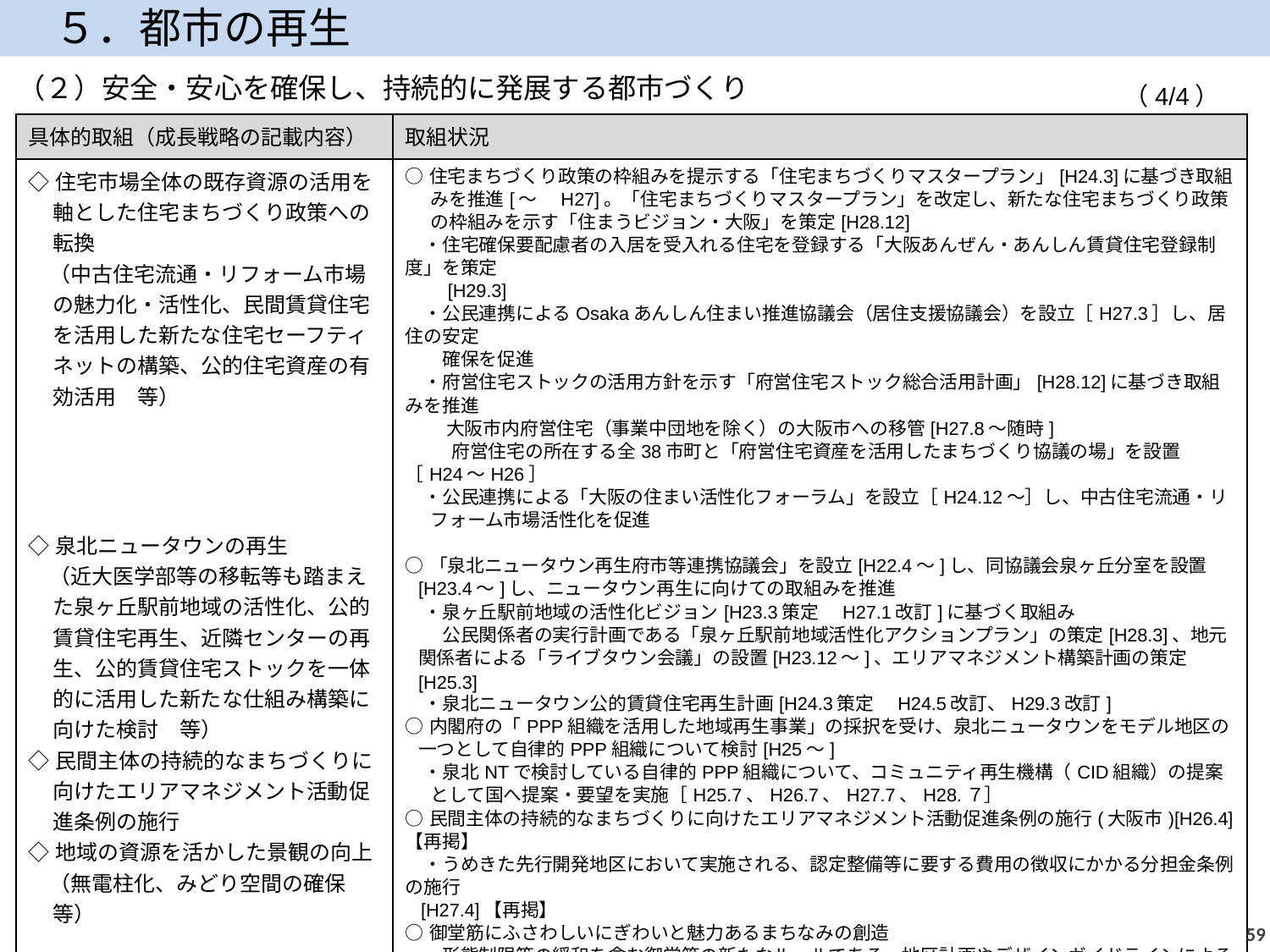

５．都市の再生
（２）安全・安心を確保し、持続的に発展する都市づくり
（4/4）
| 具体的取組（成長戦略の記載内容） | 取組状況 |
| --- | --- |
| ◇住宅市場全体の既存資源の活用を軸とした住宅まちづくり政策への転換 　（中古住宅流通・リフォーム市場の魅力化・活性化、民間賃貸住宅を活用した新たな住宅セーフティネットの構築、公的住宅資産の有効活用　等） ◇泉北ニュータウンの再生 　（近大医学部等の移転等も踏まえた泉ヶ丘駅前地域の活性化、公的賃貸住宅再生、近隣センターの再生、公的賃貸住宅ストックを一体的に活用した新たな仕組み構築に向けた検討　等） ◇民間主体の持続的なまちづくりに向けたエリアマネジメント活動促進条例の施行 ◇地域の資源を活かした景観の向上 　（無電柱化、みどり空間の確保　等） | ○住宅まちづくり政策の枠組みを提示する「住宅まちづくりマスタープラン」[H24.3]に基づき取組みを推進[～　H27]。「住宅まちづくりマスタープラン」を改定し、新たな住宅まちづくり政策の枠組みを示す「住まうビジョン・大阪」を策定[H28.12] 　・住宅確保要配慮者の入居を受入れる住宅を登録する「大阪あんぜん・あんしん賃貸住宅登録制度」を策定　 　　[H29.3] 　・公民連携によるOsakaあんしん住まい推進協議会（居住支援協議会）を設立［H27.3］し、居住の安定 　　確保を促進 　・府営住宅ストックの活用方針を示す「府営住宅ストック総合活用計画」[H28.12]に基づき取組みを推進 　　 大阪市内府営住宅（事業中団地を除く）の大阪市への移管[H27.8～随時] 　　府営住宅の所在する全38市町と「府営住宅資産を活用したまちづくり協議の場」を設置［H24～H26］ 　・公民連携による「大阪の住まい活性化フォーラム」を設立［H24.12～］し、中古住宅流通・リフォーム市場活性化を促進　　　　　 ○「泉北ニュータウン再生府市等連携協議会」を設立[H22.4～]し、同協議会泉ヶ丘分室を設置[H23.4～]し、ニュータウン再生に向けての取組みを推進 　・泉ヶ丘駅前地域の活性化ビジョン[H23.3策定　H27.1改訂]に基づく取組み 　　公民関係者の実行計画である「泉ヶ丘駅前地域活性化アクションプラン」の策定[H28.3]、地元関係者による「ライブタウン会議」の設置[H23.12～]、エリアマネジメント構築計画の策定[H25.3] 　・泉北ニュータウン公的賃貸住宅再生計画[H24.3策定　H24.5改訂、H29.3改訂] ○内閣府の「PPP組織を活用した地域再生事業」の採択を受け、泉北ニュータウンをモデル地区の一つとして自律的PPP組織について検討[H25～] 　・泉北NTで検討している自律的PPP組織について、コミュニティ再生機構（CID組織）の提案として国へ提案・要望を実施［H25.7、H26.7、H27.7、H28.７］ ○民間主体の持続的なまちづくりに向けたエリアマネジメント活動促進条例の施行(大阪市)[H26.4]【再掲】 　・うめきた先行開発地区において実施される、認定整備等に要する費用の徴収にかかる分担金条例の施行 [H27.4]【再掲】 ○御堂筋にふさわしいにぎわいと魅力あるまちなみの創造 　・形態制限等の緩和を含む御堂筋の新たなルールである、地区計画やデザインガイドラインによるまちなみ誘導 ［H26.1～］ 　・御堂筋の道路空間再編に向け、一部区間でモデル整備が完成[H28.11] |

59